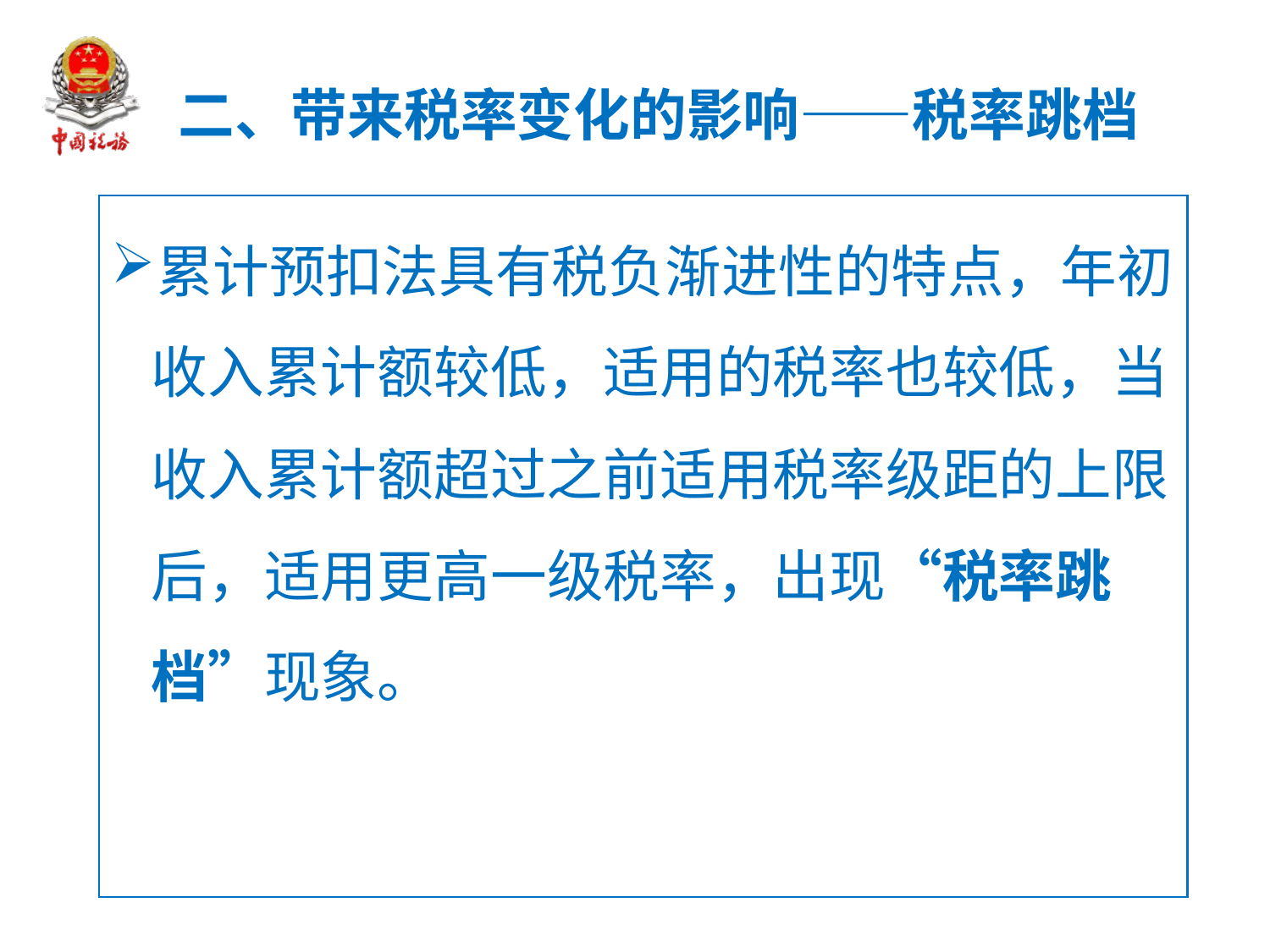

二、带来税率变化的影响——税率跳档

累计预扣法具有税负渐进性的特点，年初收入累计额较低，适用的税率也较低，当收入累计额超过之前适用税率级距的上限后，适用更高一级税率，出现“税率跳档”现象。